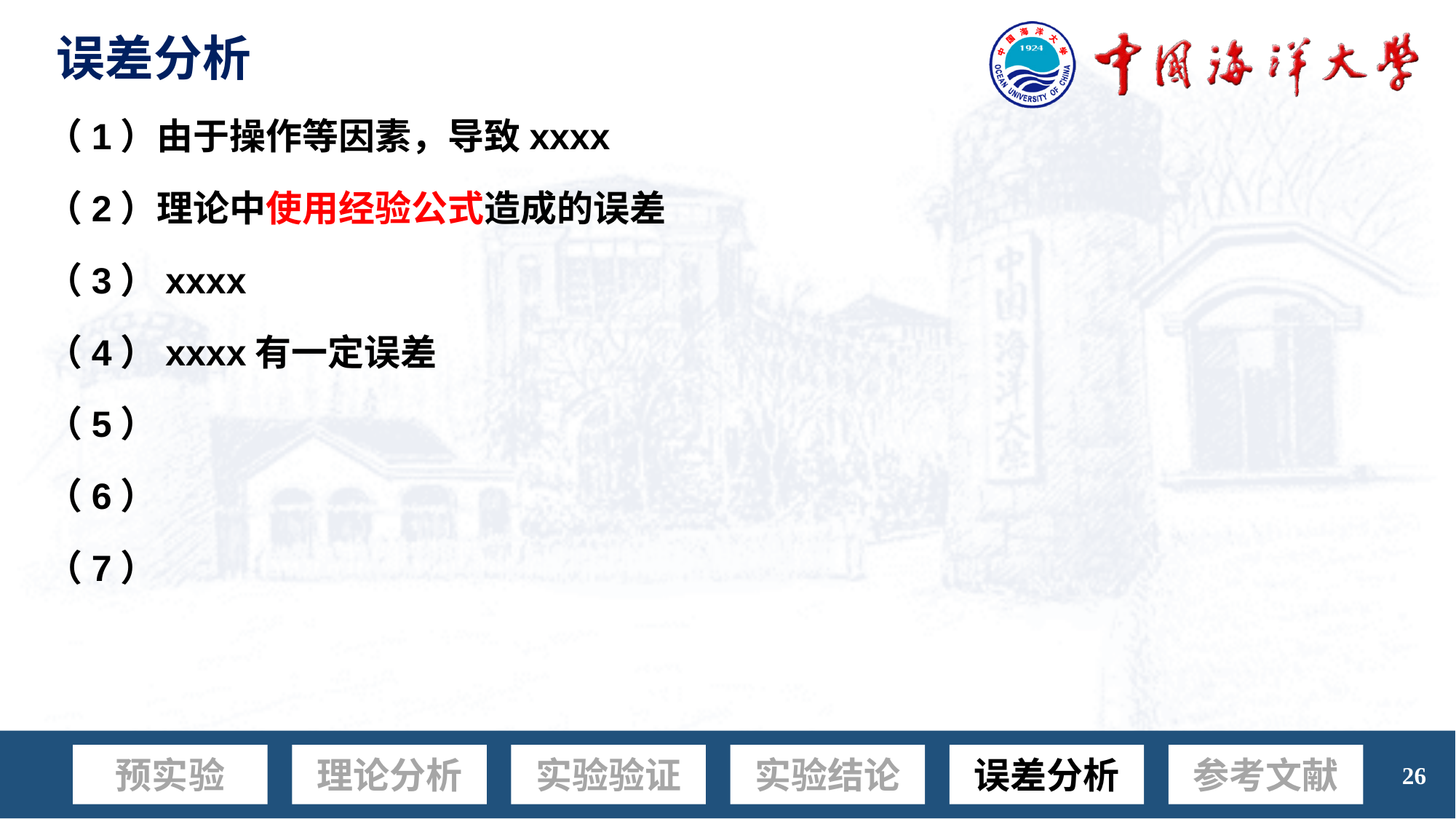

误差分析
（1）由于操作等因素，导致xxxx
（2）理论中使用经验公式造成的误差
（3）xxxx
（4）xxxx有一定误差
（5）
（6）
（7）
实验结论
误差分析
参考文献
# 预实验
理论分析
实验验证
26